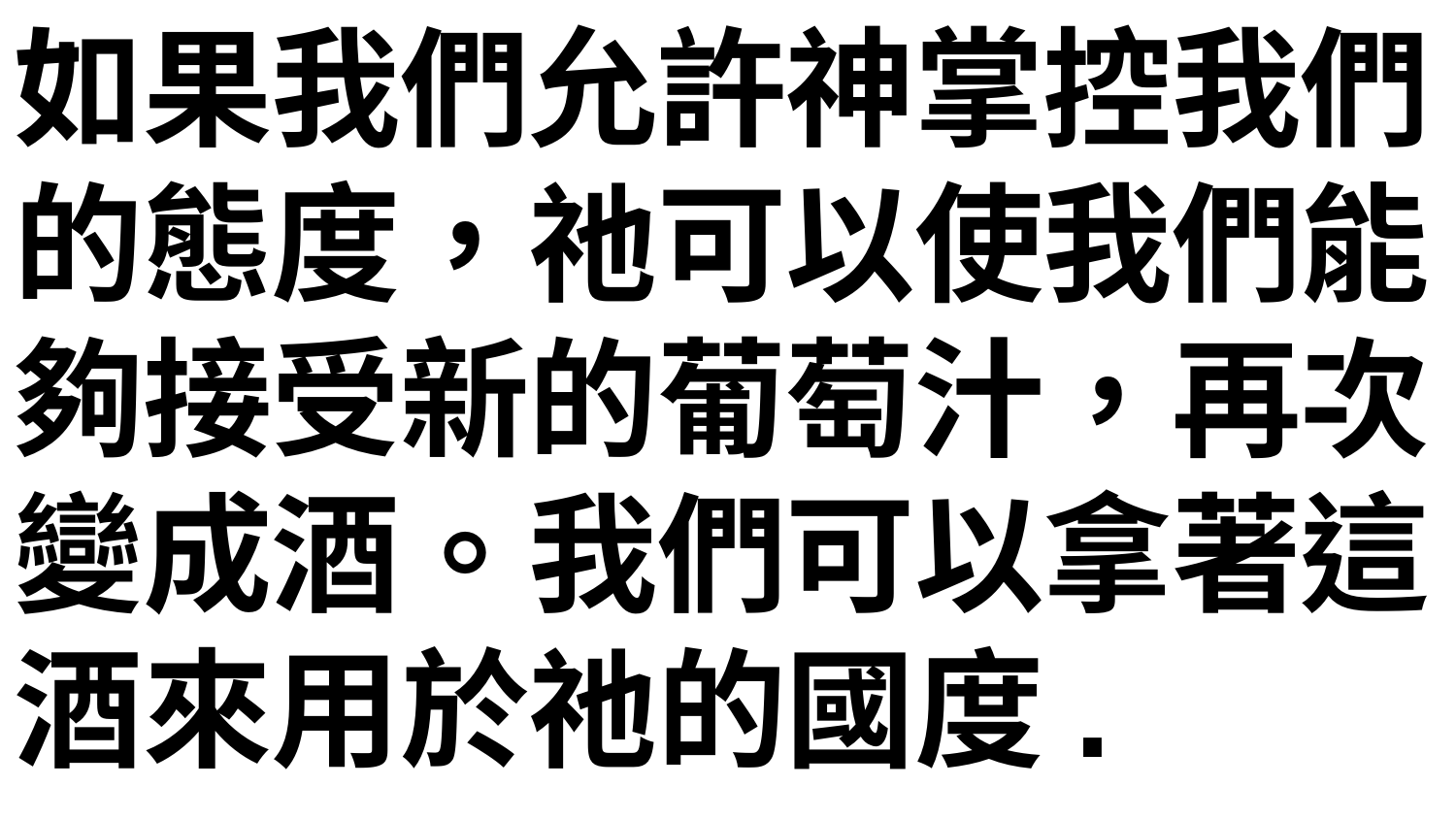

如果我們允許神掌控我們的態度，祂可以使我們能夠接受新的葡萄汁，再次變成酒。我們可以拿著這酒來用於祂的國度.